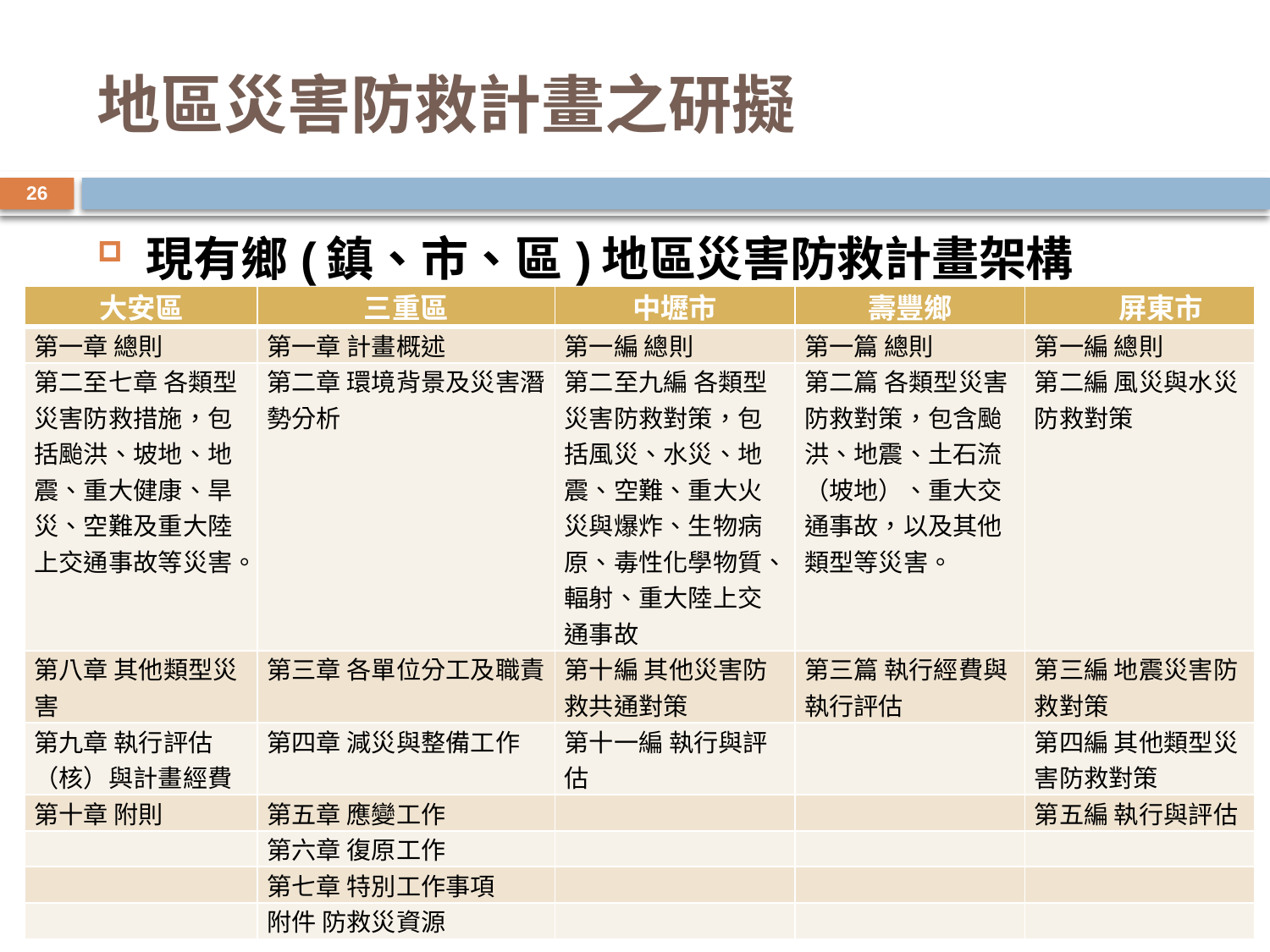

地區災害防救計畫之研擬
26
現有鄉(鎮、市、區)地區災害防救計畫架構
| 大安區 | 三重區 | 中壢市 | 壽豐鄉 | 屏東市 |
| --- | --- | --- | --- | --- |
| 第一章 總則 | 第一章 計畫概述 | 第一編 總則 | 第一篇 總則 | 第一編 總則 |
| 第二至七章 各類型災害防救措施，包括颱洪、坡地、地震、重大健康、旱災、空難及重大陸上交通事故等災害。 | 第二章 環境背景及災害潛勢分析 | 第二至九編 各類型災害防救對策，包括風災、水災、地震、空難、重大火災與爆炸、生物病原、毒性化學物質、輻射、重大陸上交通事故 | 第二篇 各類型災害防救對策，包含颱洪、地震、土石流（坡地）、重大交通事故，以及其他類型等災害。 | 第二編 風災與水災防救對策 |
| 第八章 其他類型災害 | 第三章 各單位分工及職責 | 第十編 其他災害防救共通對策 | 第三篇 執行經費與執行評估 | 第三編 地震災害防救對策 |
| 第九章 執行評估（核）與計畫經費 | 第四章 減災與整備工作 | 第十一編 執行與評估 |  | 第四編 其他類型災害防救對策 |
| 第十章 附則 | 第五章 應變工作 |  |  | 第五編 執行與評估 |
|  | 第六章 復原工作 |  |  |  |
|  | 第七章 特別工作事項 |  |  |  |
|  | 附件 防救災資源 |  |  |  |